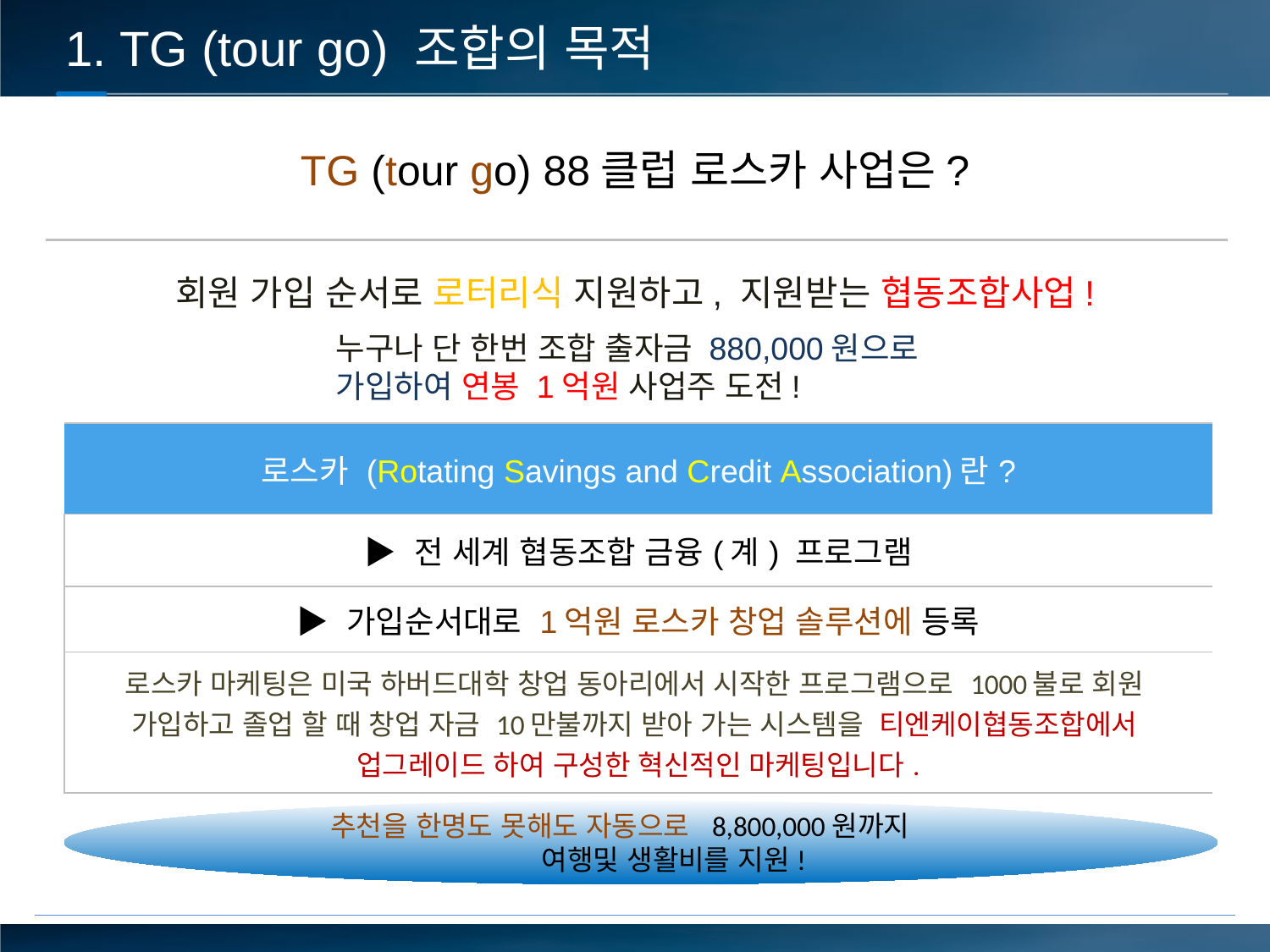

1. TG (tour go) 조합의 목적
TG (tour go) 88클럽 로스카 사업은?
회원 가입 순서로 로터리식 지원하고, 지원받는 협동조합사업!
누구나 단 한번 조합 출자금 880,000원으로 가입하여 연봉 1억원 사업주 도전!
| 로스카 (Rotating Savings and Credit Association)란? |
| --- |
| ▶ 전 세계 협동조합 금융(계) 프로그램 |
| ▶ 가입순서대로 1억원 로스카 창업 솔루션에 등록 |
| 로스카 마케팅은 미국 하버드대학 창업 동아리에서 시작한 프로그램으로 1000불로 회원 가입하고 졸업 할 때 창업 자금 10만불까지 받아 가는 시스템을 티엔케이협동조합에서 업그레이드 하여 구성한 혁신적인 마케팅입니다. |
          추천을 한명도 못해도 자동으로  8,800,000원까지
                                     여행및 생활비를 지원!